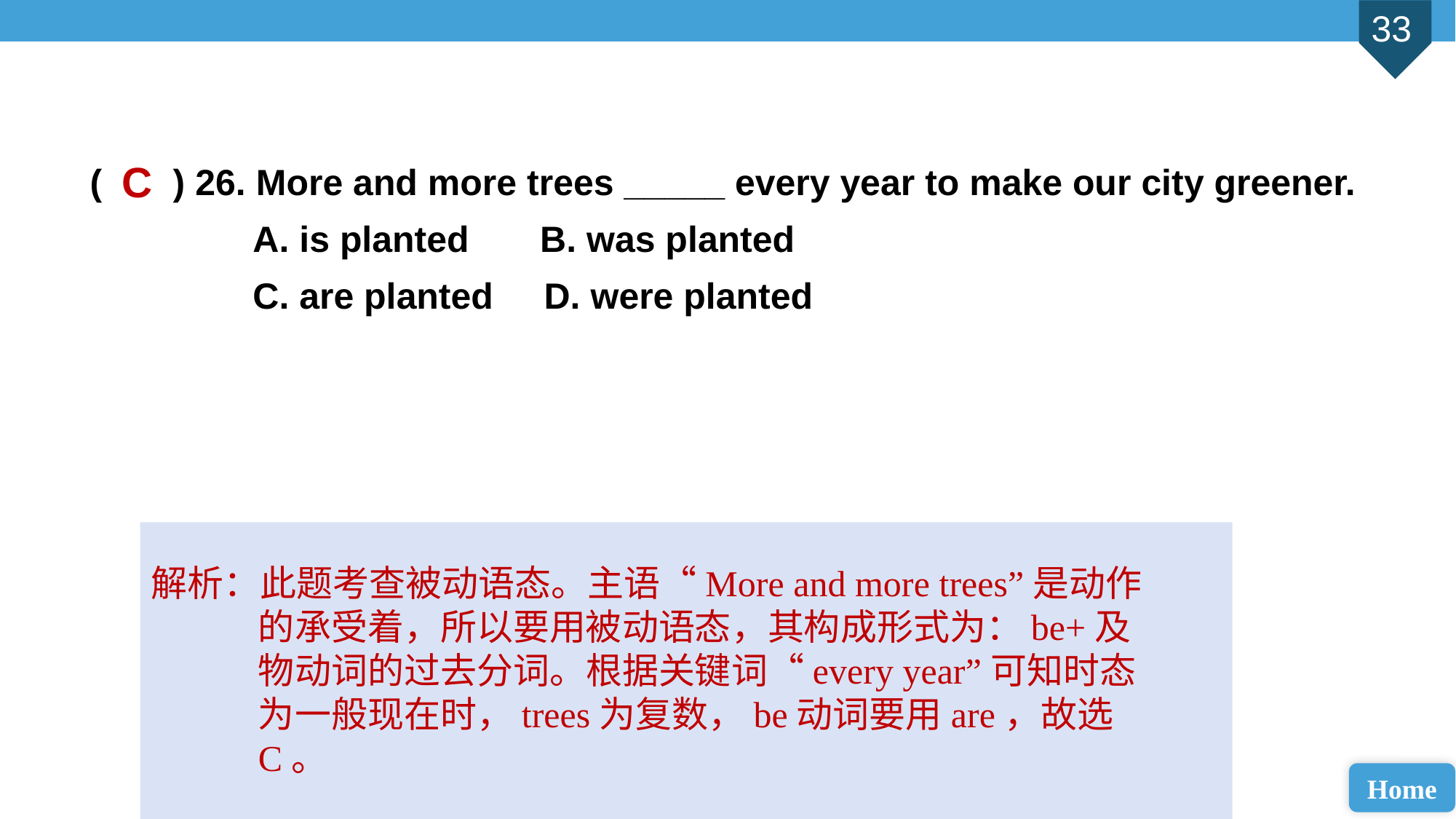

(       ) 26. More and more trees _____ every year to make our city greener.
                A. is planted       B. was planted
                C. are planted     D. were planted
C

解析：此题考查被动语态。主语“More and more trees”是动作的承受着，所以要用被动语态，其构成形式为：be+及物动词的过去分词。根据关键词“every year”可知时态为一般现在时，trees为复数，be动词要用are，故选C。